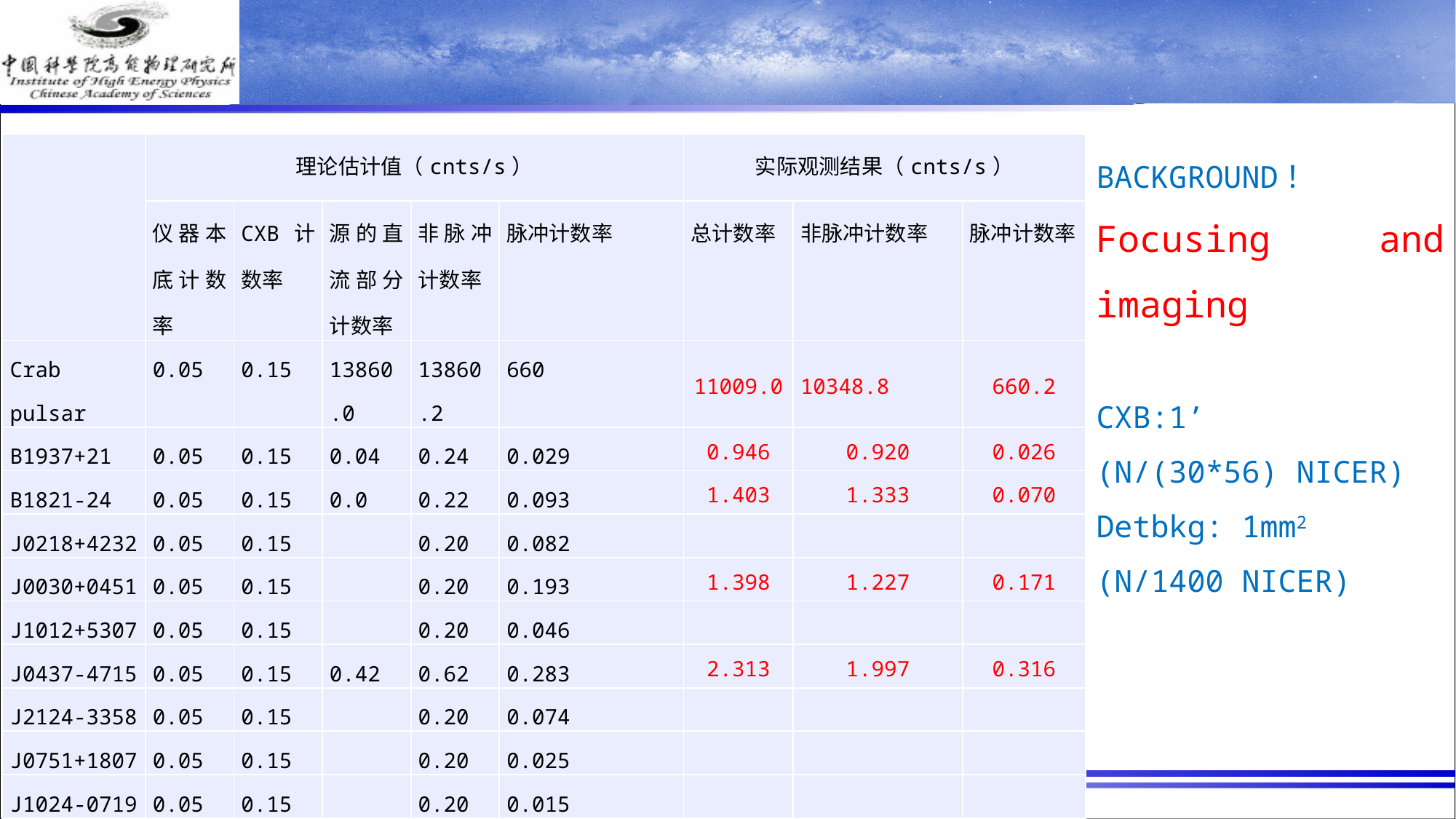

|  | 理论估计值（cnts/s） |  |  |  |  | 实际观测结果（cnts/s） |  |  |
| --- | --- | --- | --- | --- | --- | --- | --- | --- |
|  | 仪器本底计数率 | CXB计数率 | 源的直流部分计数率 | 非脉冲计数率 | 脉冲计数率 | 总计数率 | 非脉冲计数率 | 脉冲计数率 |
| Crab pulsar | 0.05 | 0.15 | 13860.0 | 13860.2 | 660 | 11009.0 | 10348.8 | 660.2 |
| B1937+21 | 0.05 | 0.15 | 0.04 | 0.24 | 0.029 | 0.946 | 0.920 | 0.026 |
| B1821-24 | 0.05 | 0.15 | 0.0 | 0.22 | 0.093 | 1.403 | 1.333 | 0.070 |
| J0218+4232 | 0.05 | 0.15 |  | 0.20 | 0.082 |  |  |  |
| J0030+0451 | 0.05 | 0.15 |  | 0.20 | 0.193 | 1.398 | 1.227 | 0.171 |
| J1012+5307 | 0.05 | 0.15 |  | 0.20 | 0.046 |  |  |  |
| J0437-4715 | 0.05 | 0.15 | 0.42 | 0.62 | 0.283 | 2.313 | 1.997 | 0.316 |
| J2124-3358 | 0.05 | 0.15 |  | 0.20 | 0.074 |  |  |  |
| J0751+1807 | 0.05 | 0.15 |  | 0.20 | 0.025 |  |  |  |
| J1024-0719 | 0.05 | 0.15 |  | 0.20 | 0.015 |  |  |  |
| J2214+3000 | 0.05 | 0.15 | 0.06 | 0.26 | 0.029 |  |  |  |
BACKGROUND！
Focusing and imaging

CXB:1’
(N/(30*56) NICER)
Detbkg: 1mm2
(N/1400 NICER)